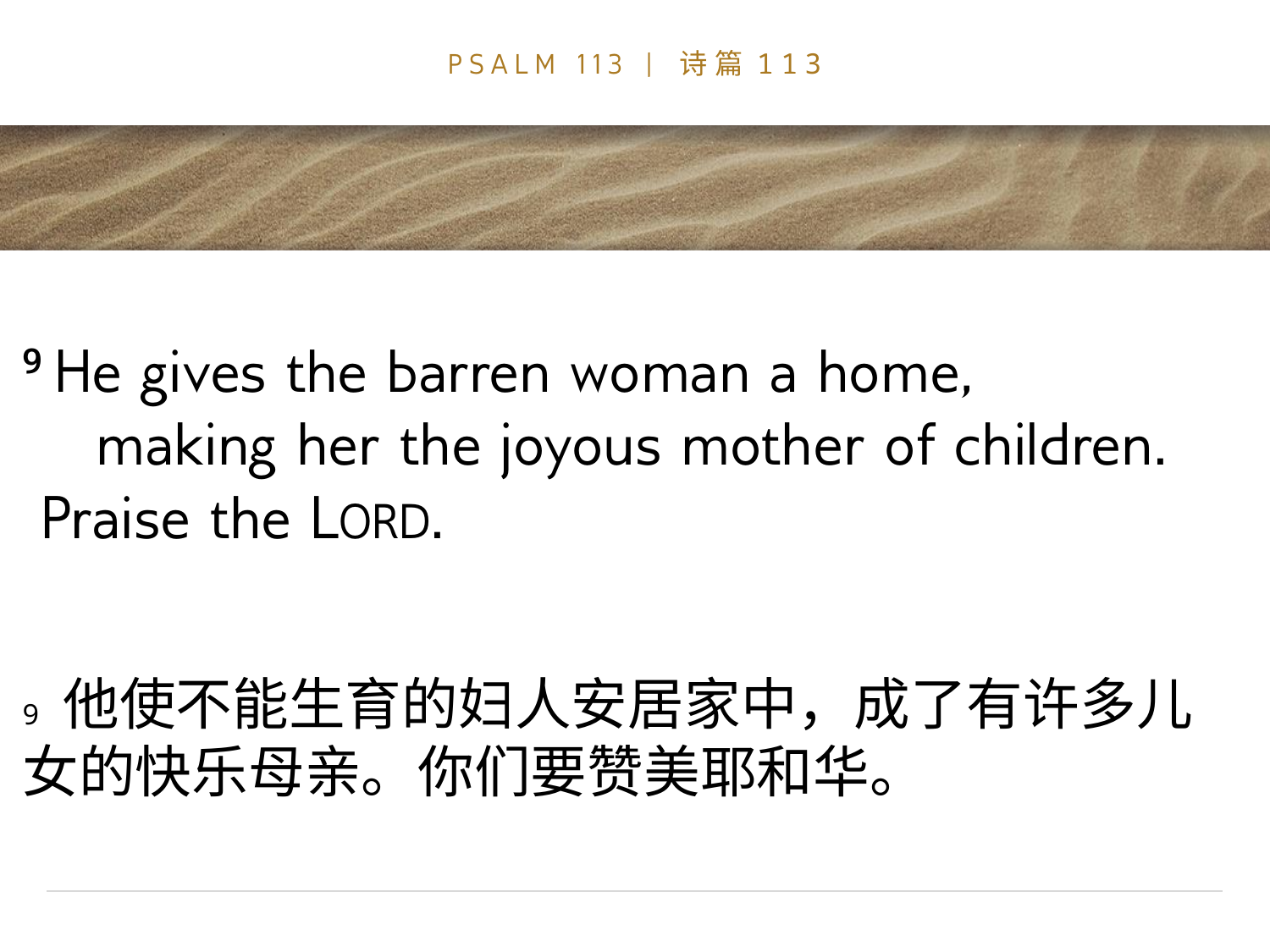

# PSALM 113 | 诗篇113
9 He gives the barren woman a home,
    making her the joyous mother of children.
 Praise the LORD.
9 他使不能生育的妇人安居家中，成了有许多儿女的快乐母亲。你们要赞美耶和华。